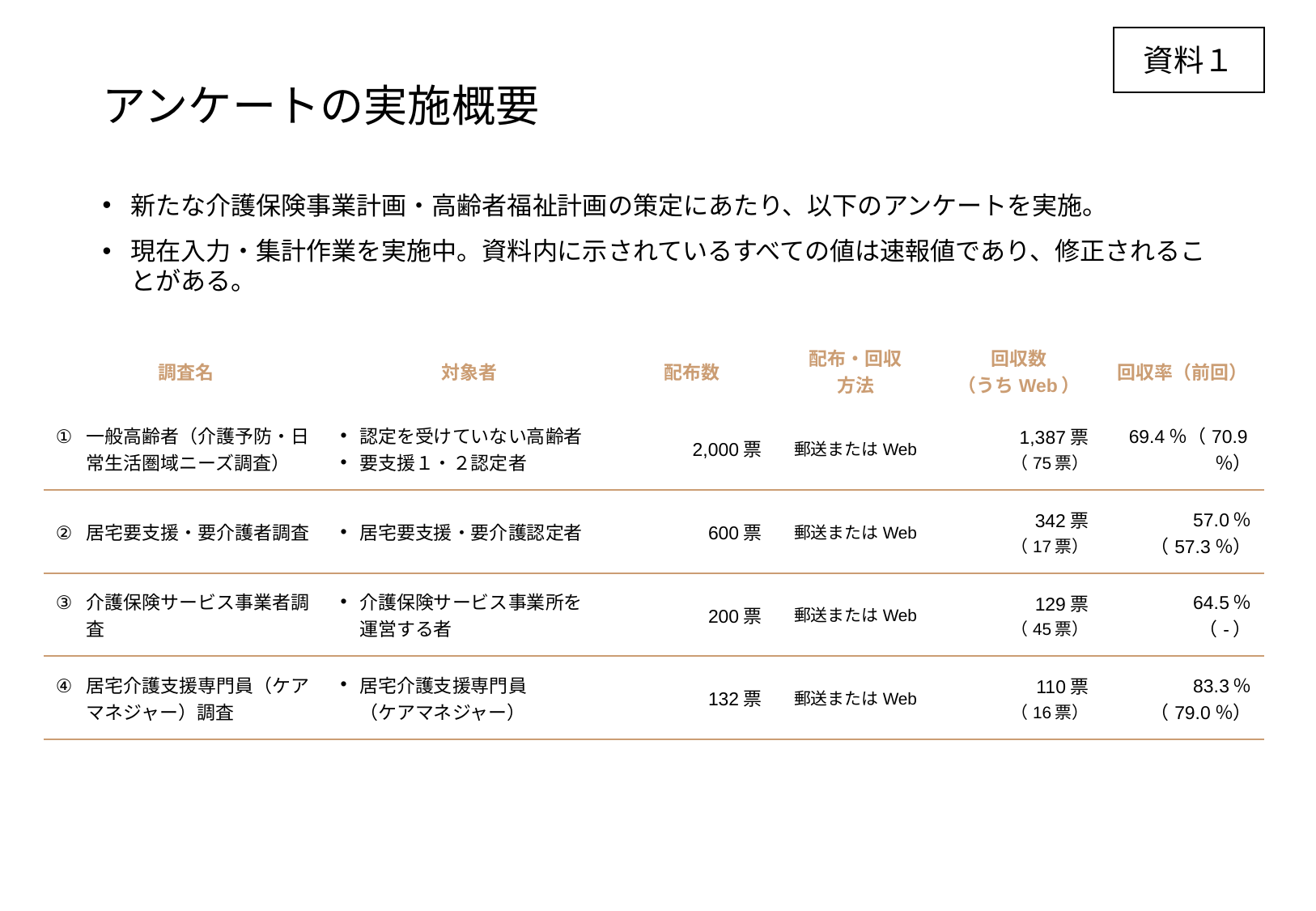

資料１
# アンケートの実施概要
新たな介護保険事業計画・高齢者福祉計画の策定にあたり、以下のアンケートを実施。
現在入力・集計作業を実施中。資料内に示されているすべての値は速報値であり、修正されることがある。
| 調査名 | 対象者 | 配布数 | 配布・回収 方法 | 回収数 （うちWeb） | 回収率（前回） |
| --- | --- | --- | --- | --- | --- |
| 一般高齢者（介護予防・日常生活圏域ニーズ調査） | 認定を受けていない高齢者 要支援１・２認定者 | 2,000票 | 郵送またはWeb | 1,387票 （75票） | 69.4％（70.9％） |
| 居宅要支援・要介護者調査 | 居宅要支援・要介護認定者 | 600票 | 郵送またはWeb | 342票 （17票） | 57.0％ （57.3％） |
| 介護保険サービス事業者調査 | 介護保険サービス事業所を運営する者 | 200票 | 郵送またはWeb | 129票 （45票） | 64.5％ （-） |
| 居宅介護支援専門員（ケアマネジャー）調査 | 居宅介護支援専門員 （ケアマネジャー） | 132票 | 郵送またはWeb | 110票 （16票） | 83.3％ （79.0％） |